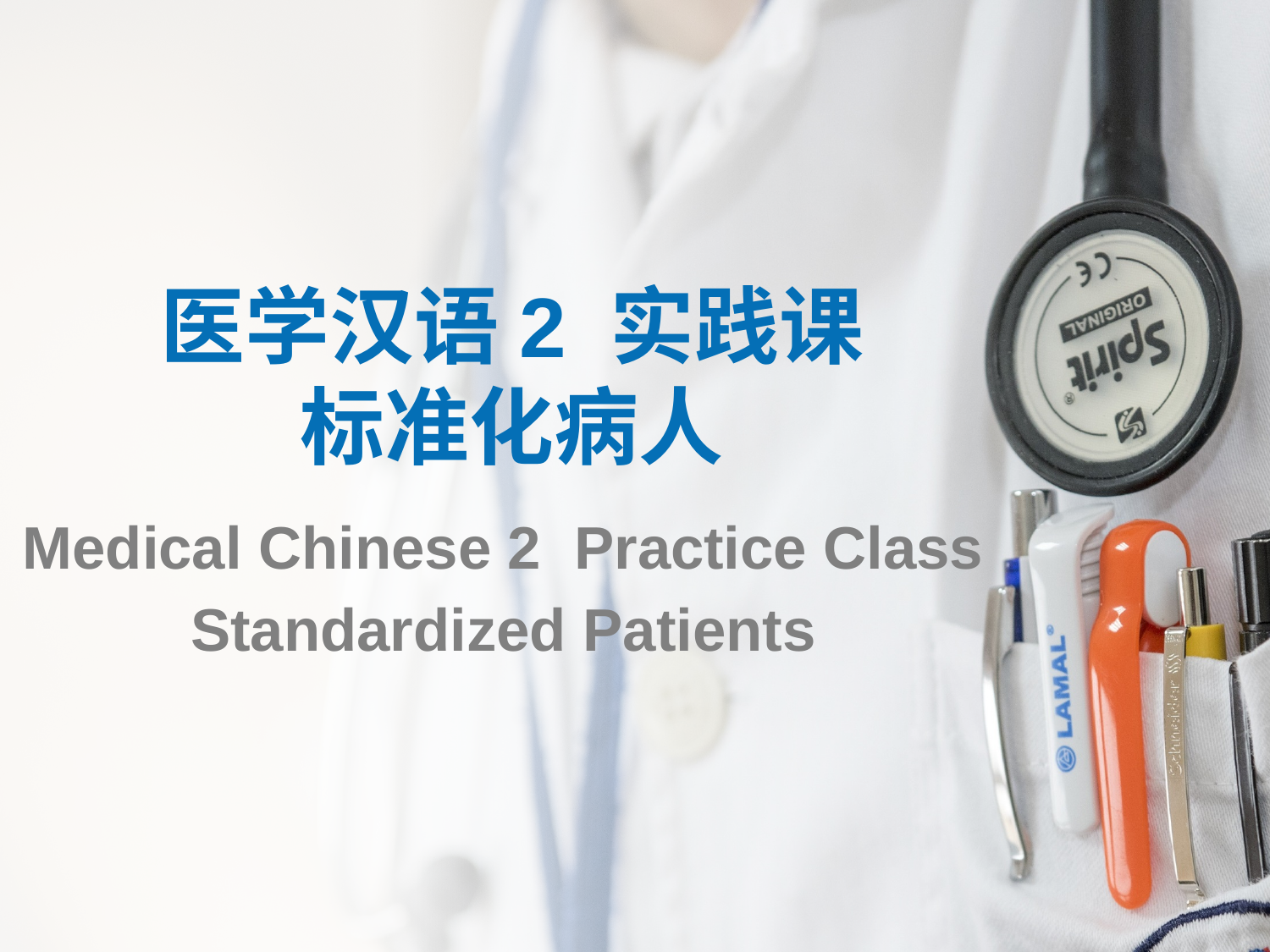

# 医学汉语2 实践课 标准化病人
Medical Chinese 2  Practice Class
Standardized Patients